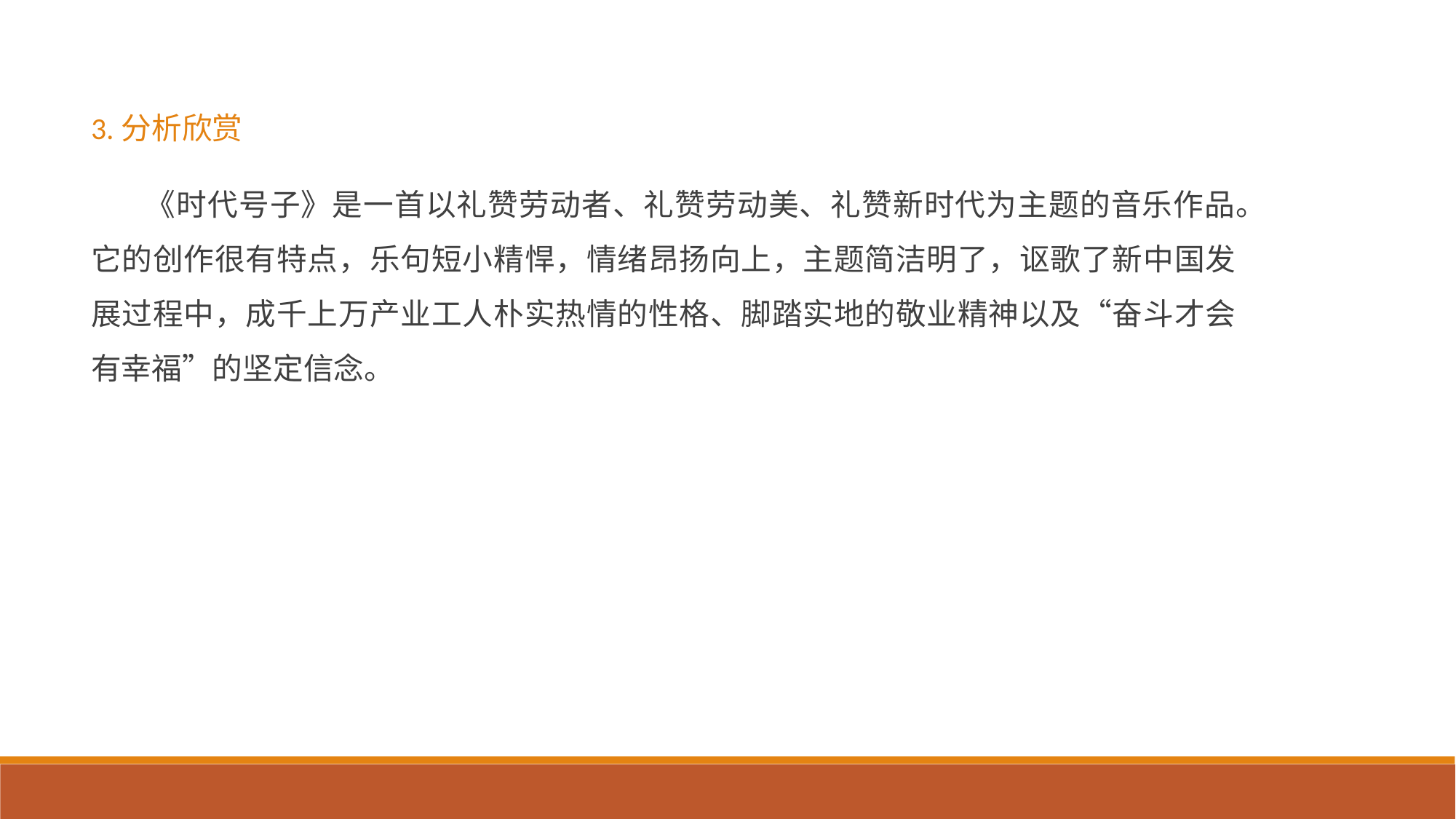

3.分析欣赏
 《时代号子》是一首以礼赞劳动者、礼赞劳动美、礼赞新时代为主题的音乐作品。它的创作很有特点，乐句短小精悍，情绪昂扬向上，主题简洁明了，讴歌了新中国发展过程中，成千上万产业工人朴实热情的性格、脚踏实地的敬业精神以及“奋斗才会有幸福”的坚定信念。